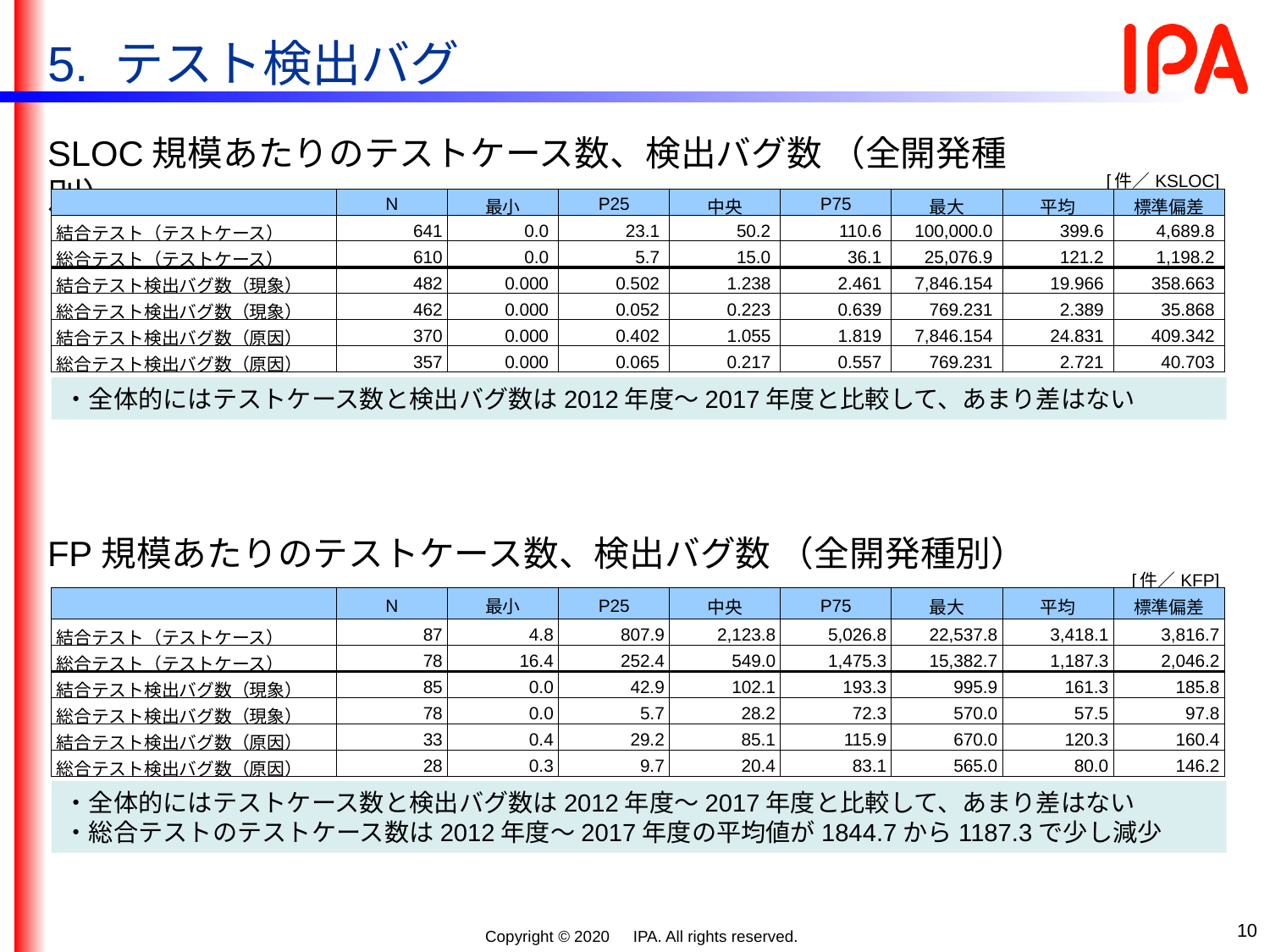

5. テスト検出バグ
SLOC規模あたりのテストケース数、検出バグ数 （全開発種別）
|  |  |  |  |  |  |  | [件／KSLOC] |  |
| --- | --- | --- | --- | --- | --- | --- | --- | --- |
|  | N | 最小 | P25 | 中央 | P75 | 最大 | 平均 | 標準偏差 |
| 結合テスト（テストケース） | 641 | 0.0 | 23.1 | 50.2 | 110.6 | 100,000.0 | 399.6 | 4,689.8 |
| 総合テスト（テストケース） | 610 | 0.0 | 5.7 | 15.0 | 36.1 | 25,076.9 | 121.2 | 1,198.2 |
| 結合テスト検出バグ数（現象） | 482 | 0.000 | 0.502 | 1.238 | 2.461 | 7,846.154 | 19.966 | 358.663 |
| 総合テスト検出バグ数（現象） | 462 | 0.000 | 0.052 | 0.223 | 0.639 | 769.231 | 2.389 | 35.868 |
| 結合テスト検出バグ数（原因） | 370 | 0.000 | 0.402 | 1.055 | 1.819 | 7,846.154 | 24.831 | 409.342 |
| 総合テスト検出バグ数（原因） | 357 | 0.000 | 0.065 | 0.217 | 0.557 | 769.231 | 2.721 | 40.703 |
・全体的にはテストケース数と検出バグ数は2012年度～2017年度と比較して、あまり差はない
FP規模あたりのテストケース数、検出バグ数 （全開発種別）
|  |  |  |  |  |  |  | [件／KFP] |  |
| --- | --- | --- | --- | --- | --- | --- | --- | --- |
|  | N | 最小 | P25 | 中央 | P75 | 最大 | 平均 | 標準偏差 |
| 結合テスト（テストケース） | 87 | 4.8 | 807.9 | 2,123.8 | 5,026.8 | 22,537.8 | 3,418.1 | 3,816.7 |
| 総合テスト（テストケース） | 78 | 16.4 | 252.4 | 549.0 | 1,475.3 | 15,382.7 | 1,187.3 | 2,046.2 |
| 結合テスト検出バグ数（現象） | 85 | 0.0 | 42.9 | 102.1 | 193.3 | 995.9 | 161.3 | 185.8 |
| 総合テスト検出バグ数（現象） | 78 | 0.0 | 5.7 | 28.2 | 72.3 | 570.0 | 57.5 | 97.8 |
| 結合テスト検出バグ数（原因） | 33 | 0.4 | 29.2 | 85.1 | 115.9 | 670.0 | 120.3 | 160.4 |
| 総合テスト検出バグ数（原因） | 28 | 0.3 | 9.7 | 20.4 | 83.1 | 565.0 | 80.0 | 146.2 |
・全体的にはテストケース数と検出バグ数は2012年度～2017年度と比較して、あまり差はない
・総合テストのテストケース数は2012年度～2017年度の平均値が1844.7から1187.3で少し減少
10